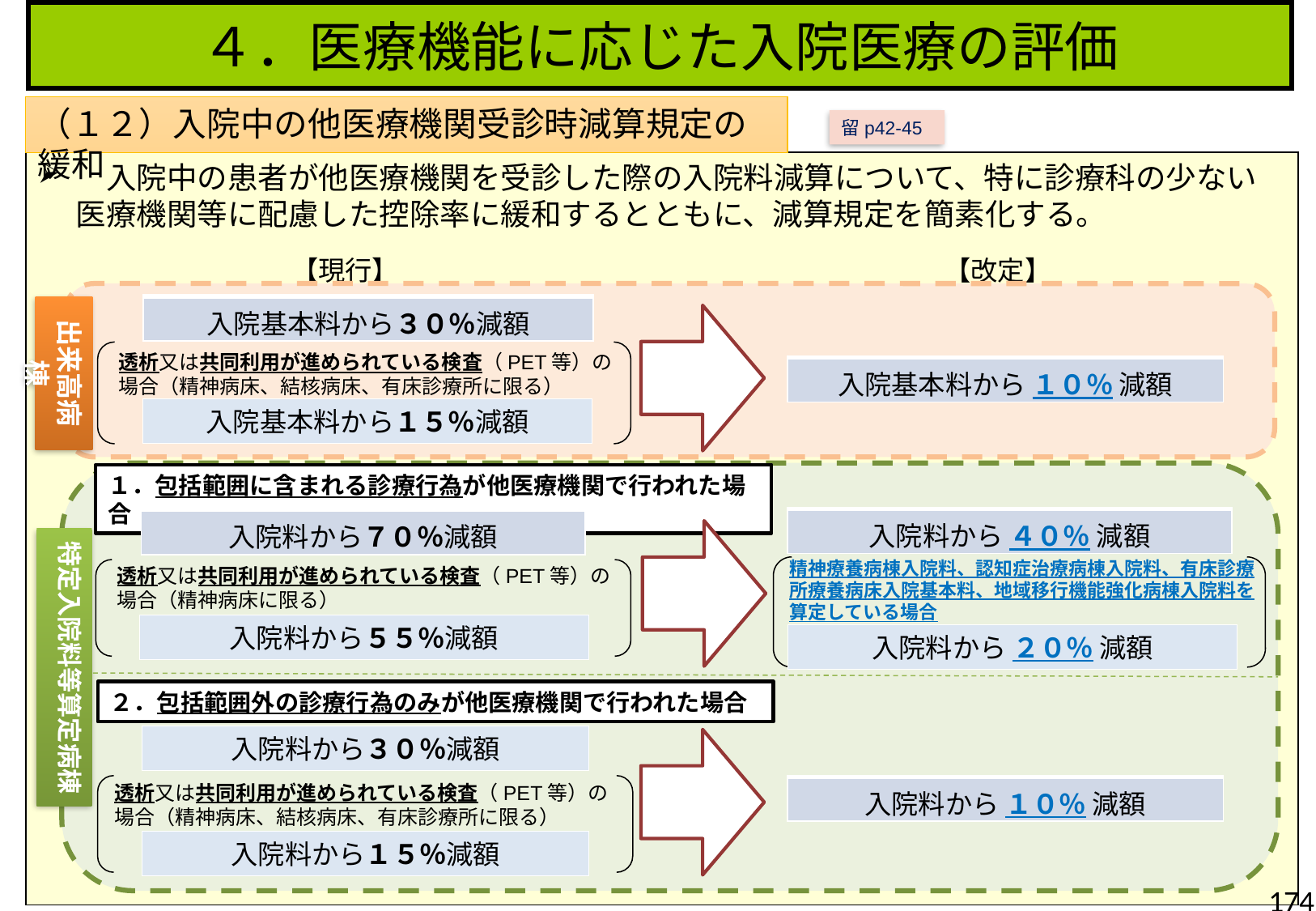

４．医療機能に応じた入院医療の評価
（１２）入院中の他医療機関受診時減算規定の緩和
留p42-45
　入院中の患者が他医療機関を受診した際の入院料減算について、特に診療科の少ない医療機関等に配慮した控除率に緩和するとともに、減算規定を簡素化する。

【現行】
【改定】

| 入院基本料から３０％減額 |
| --- |
出来高病棟

透析又は共同利用が進められている検査（PET等）の場合（精神病床、結核病床、有床診療所に限る）
| 入院基本料から １０％ 減額 |
| --- |
入院基本料から１５％減額

１．包括範囲に含まれる診療行為が他医療機関で行われた場合
| 入院料から ４０％ 減額 |
| --- |
| 入院料から７０％減額 |
| --- |

特定入院料等算定病棟
精神療養病棟入院料、認知症治療病棟入院料、有床診療所療養病床入院基本料、地域移行機能強化病棟入院料を算定している場合
透析又は共同利用が進められている検査（PET等）の場合（精神病床に限る）

入院料から５５％減額
入院料から ２０％ 減額
２．包括範囲外の診療行為のみが他医療機関で行われた場合
入院料から３０％減額

透析又は共同利用が進められている検査（PET等）の場合（精神病床、結核病床、有床診療所に限る）

| 入院料から １０％ 減額 |
| --- |
入院料から１５％減額
174